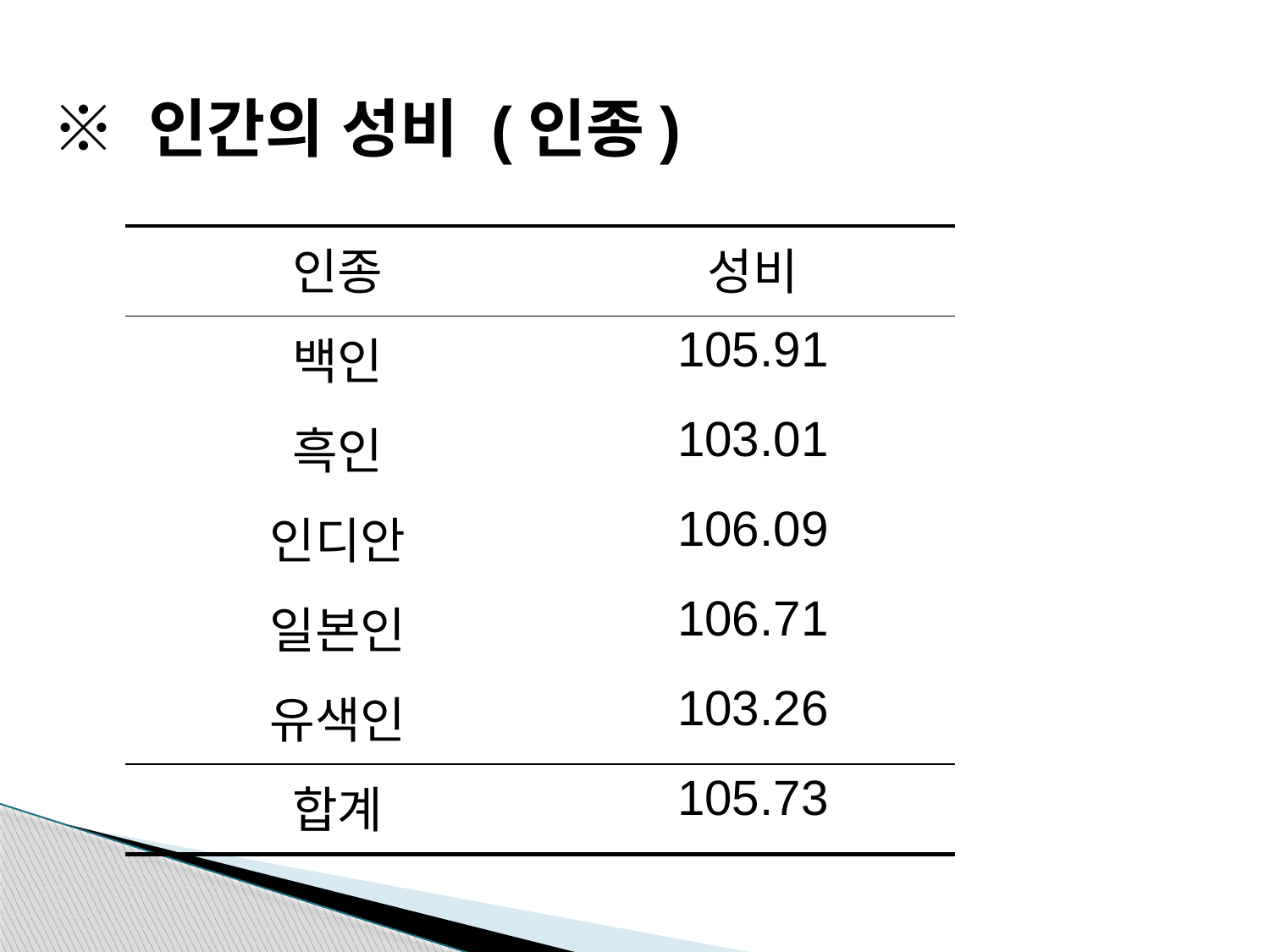

# ※ 인간의 성비 (인종)
| 인종 | 성비 |
| --- | --- |
| 백인 | 105.91 |
| 흑인 | 103.01 |
| 인디안 | 106.09 |
| 일본인 | 106.71 |
| 유색인 | 103.26 |
| 합계 | 105.73 |